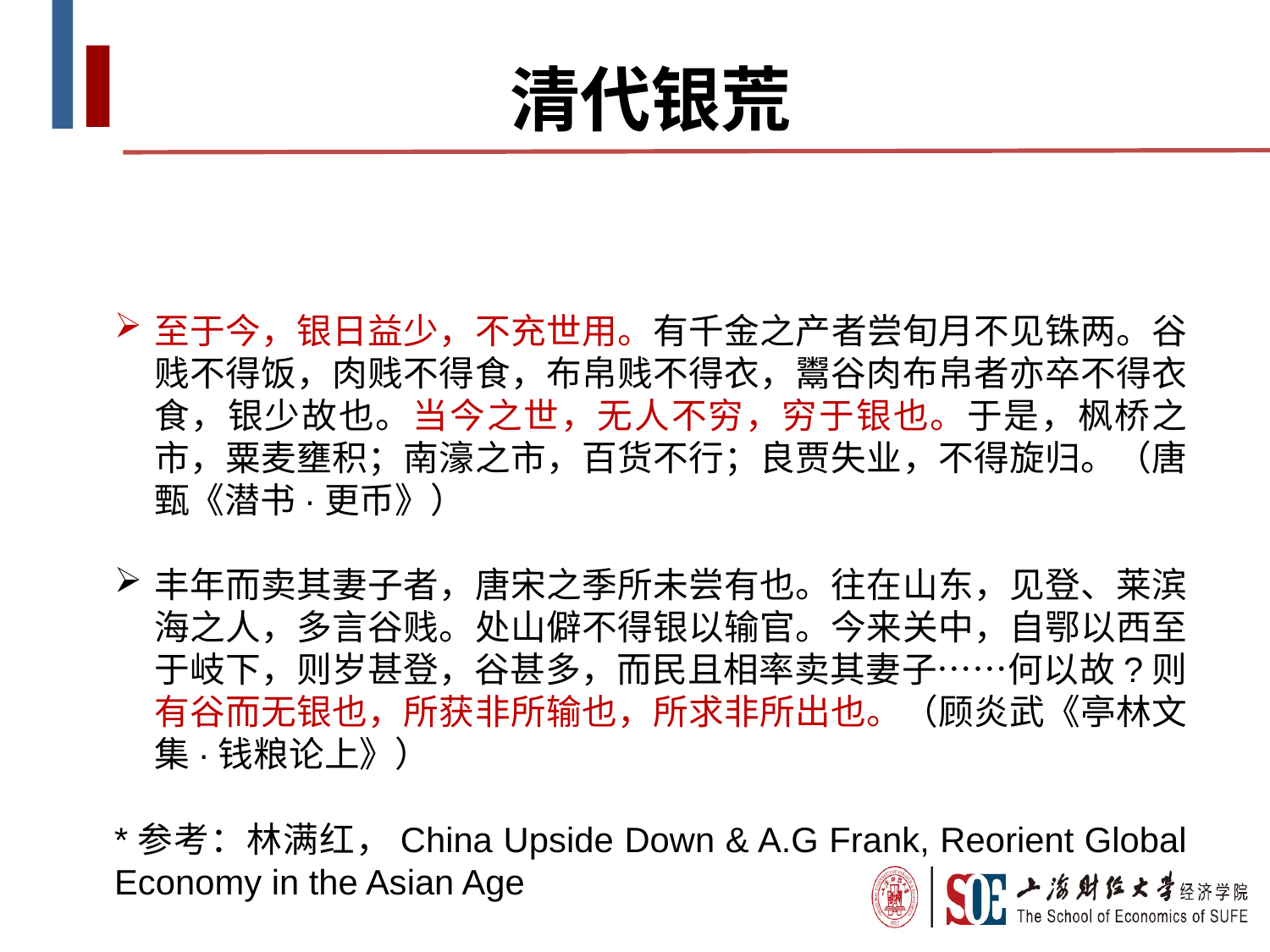

清代银荒

至于今，银日益少，不充世用。有千金之产者尝旬月不见铢两。谷贱不得饭，肉贱不得食，布帛贱不得衣，鬻谷肉布帛者亦卒不得衣食，银少故也。当今之世，无人不穷，穷于银也。于是，枫桥之市，粟麦壅积；南濠之市，百货不行；良贾失业，不得旋归。（唐甄《潜书·更币》）

丰年而卖其妻子者，唐宋之季所未尝有也。往在山东，见登、莱滨海之人，多言谷贱。处山僻不得银以输官。今来关中，自鄂以西至于岐下，则岁甚登，谷甚多，而民且相率卖其妻子……何以故?则有谷而无银也，所获非所输也，所求非所出也。（顾炎武《亭林文集·钱粮论上》）

*参考：林满红，China Upside Down & A.G Frank, Reorient Global Economy in the Asian Age